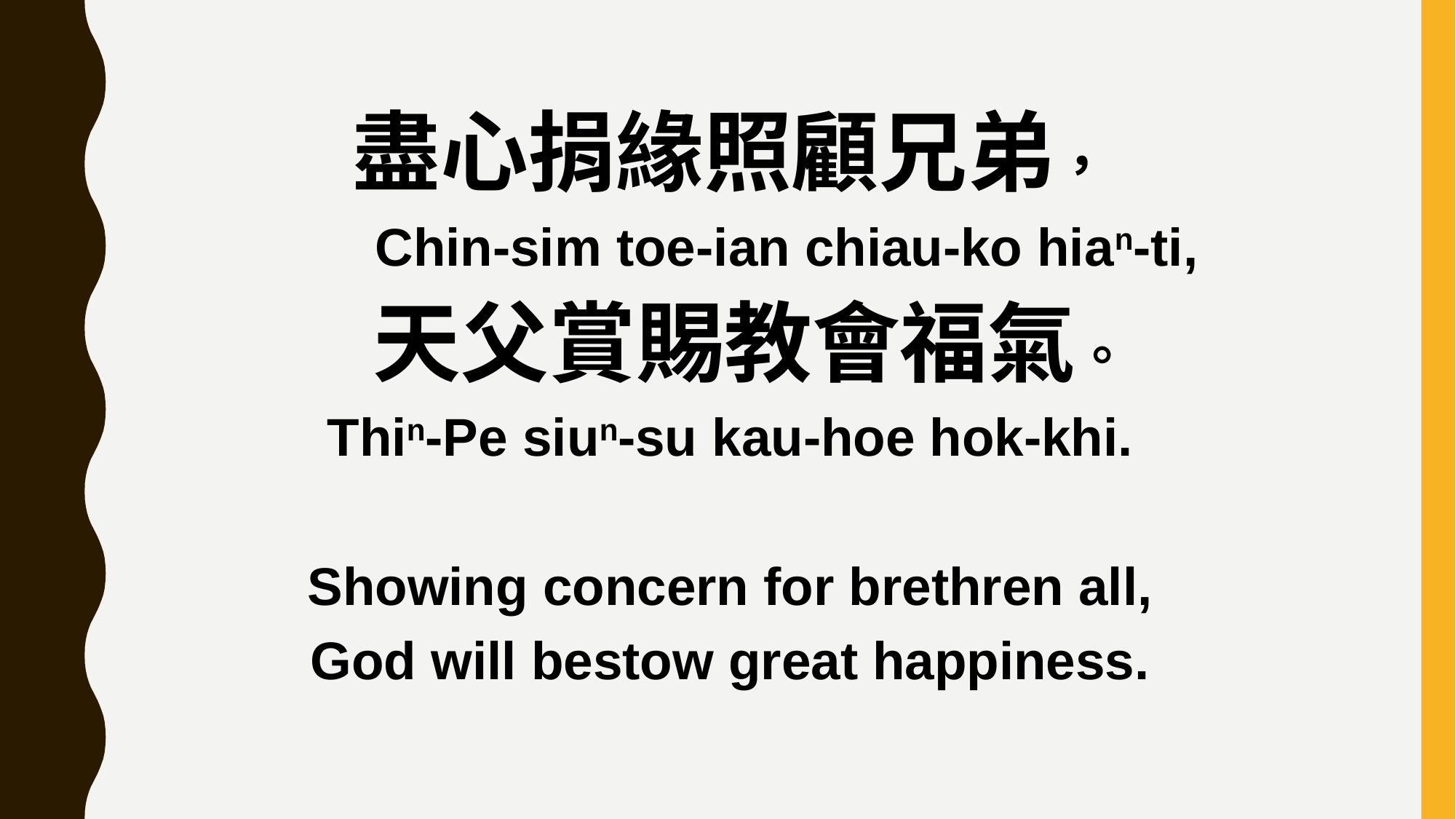

盡心捐緣照顧兄弟，
            Chin-sim toe-ian chiau-ko hian-ti,
 天父賞賜教會福氣。
Thin-Pe siun-su kau-hoe hok-khi.

Showing concern for brethren all,
God will bestow great happiness.